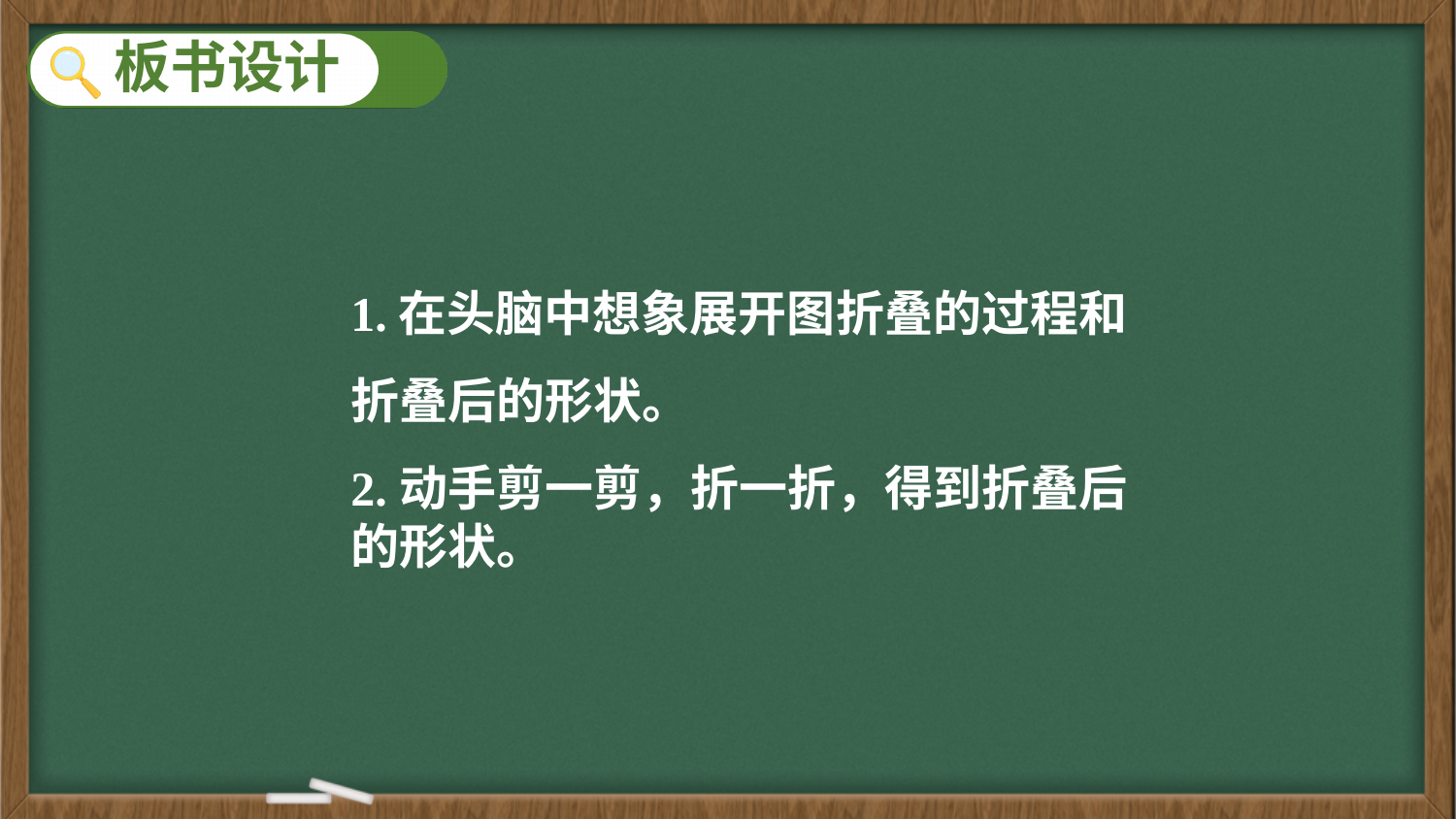

1.在头脑中想象展开图折叠的过程和折叠后的形状。
2.动手剪一剪，折一折，得到折叠后的形状。